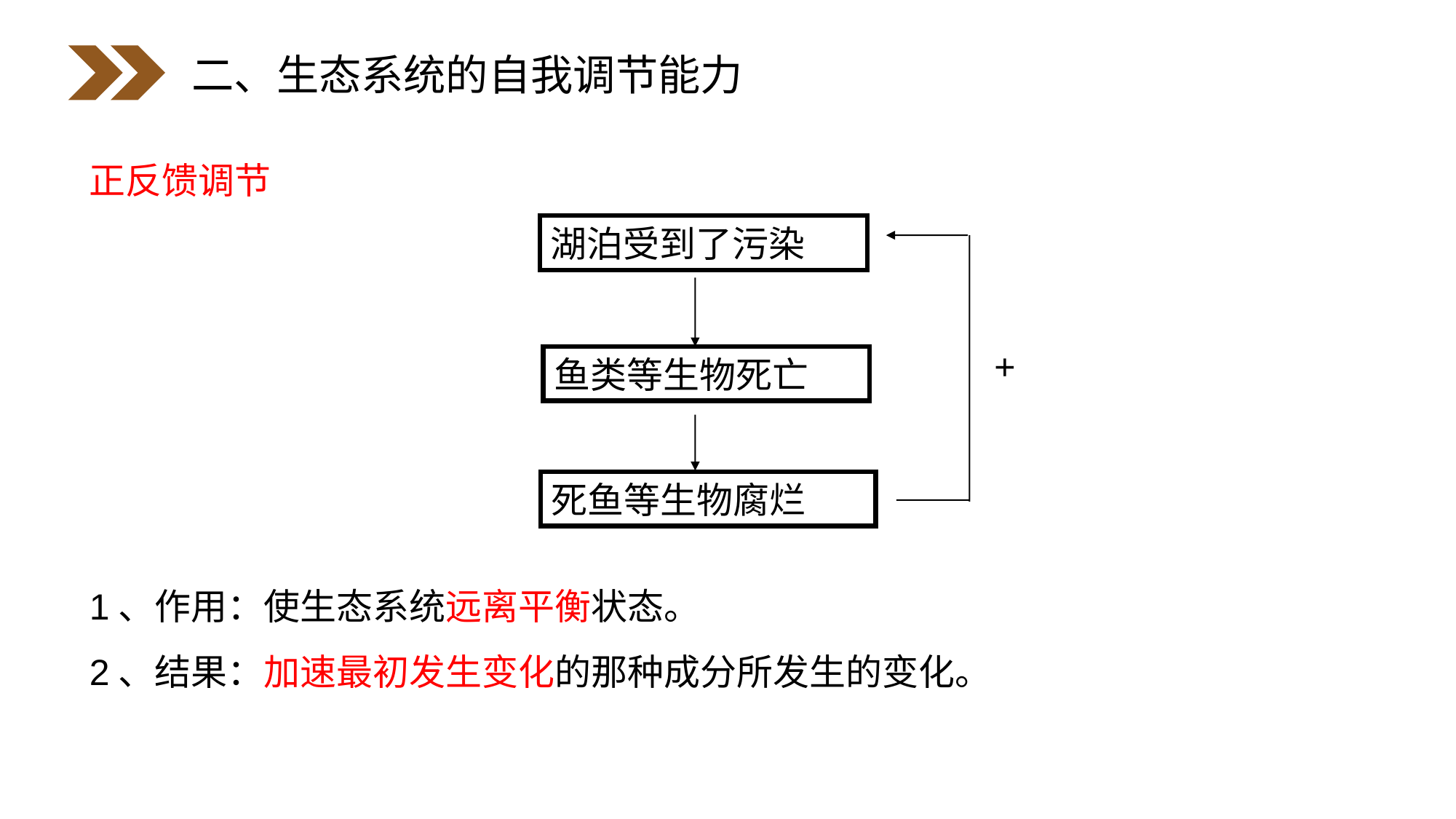

二、生态系统的自我调节能力
正反馈调节
湖泊受到了污染

鱼类等生物死亡
+

死鱼等生物腐烂
1、作用：使生态系统远离平衡状态。
2、结果：加速最初发生变化的那种成分所发生的变化。